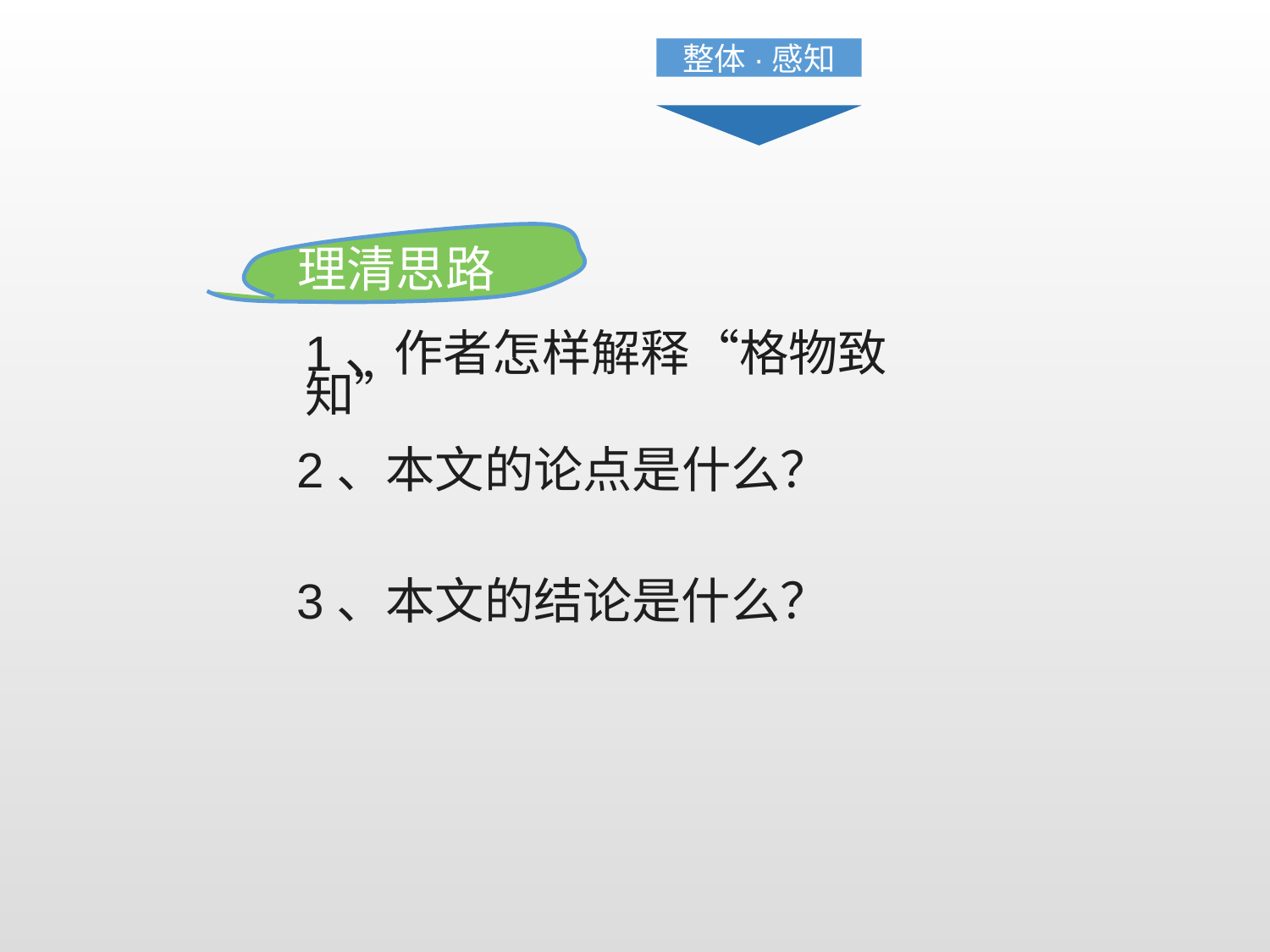

整体·感知

理清思路
1、作者怎样解释“格物致知”
2、本文的论点是什么？
3、本文的结论是什么？